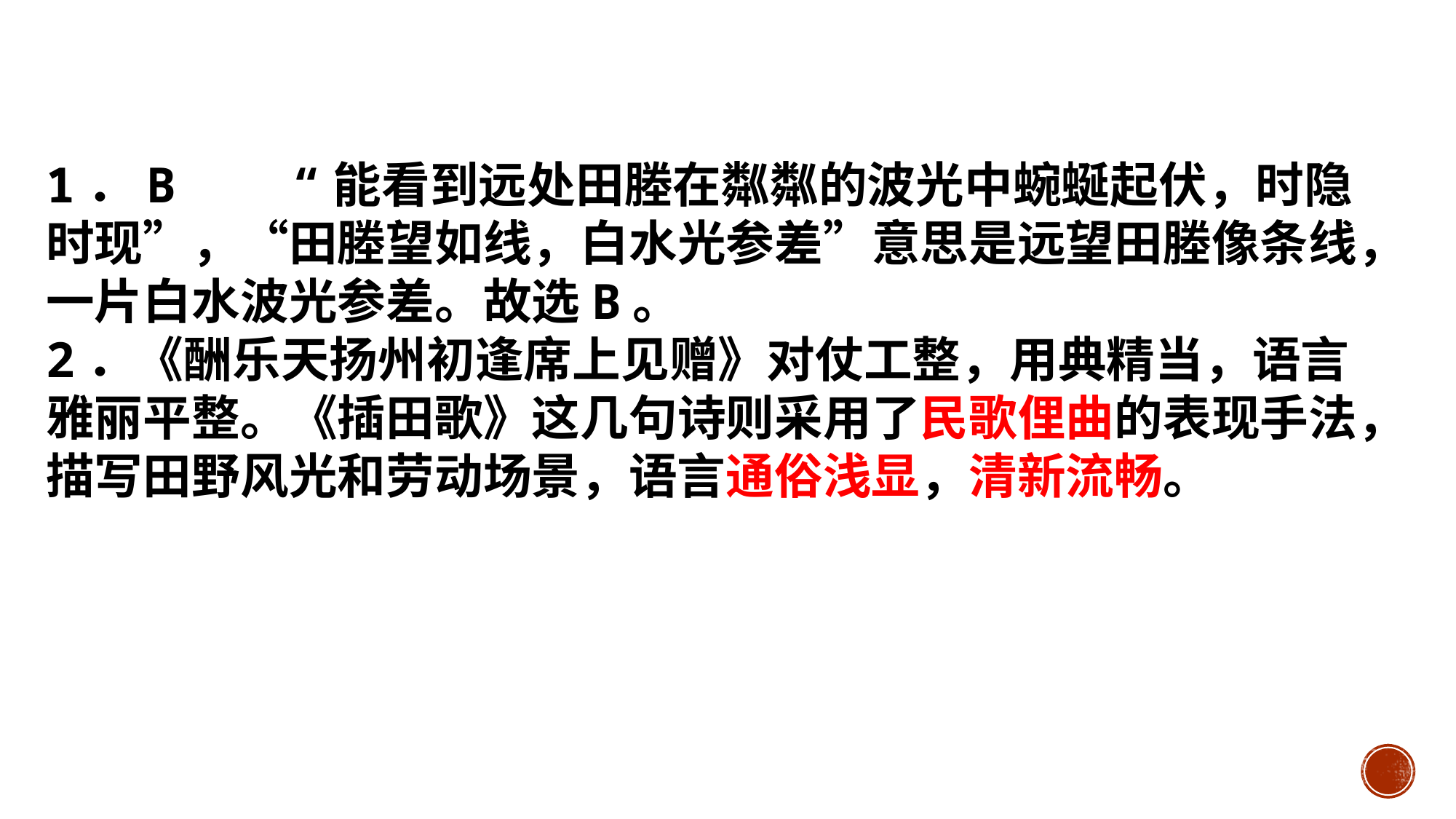

1．B    “能看到远处田塍在粼粼的波光中蜿蜒起伏，时隐时现”，“田塍望如线，白水光参差”意思是远望田塍像条线，一片白水波光参差。故选B。
2．《酬乐天扬州初逢席上见赠》对仗工整，用典精当，语言雅丽平整。《插田歌》这几句诗则采用了民歌俚曲的表现手法，描写田野风光和劳动场景，语言通俗浅显，清新流畅。